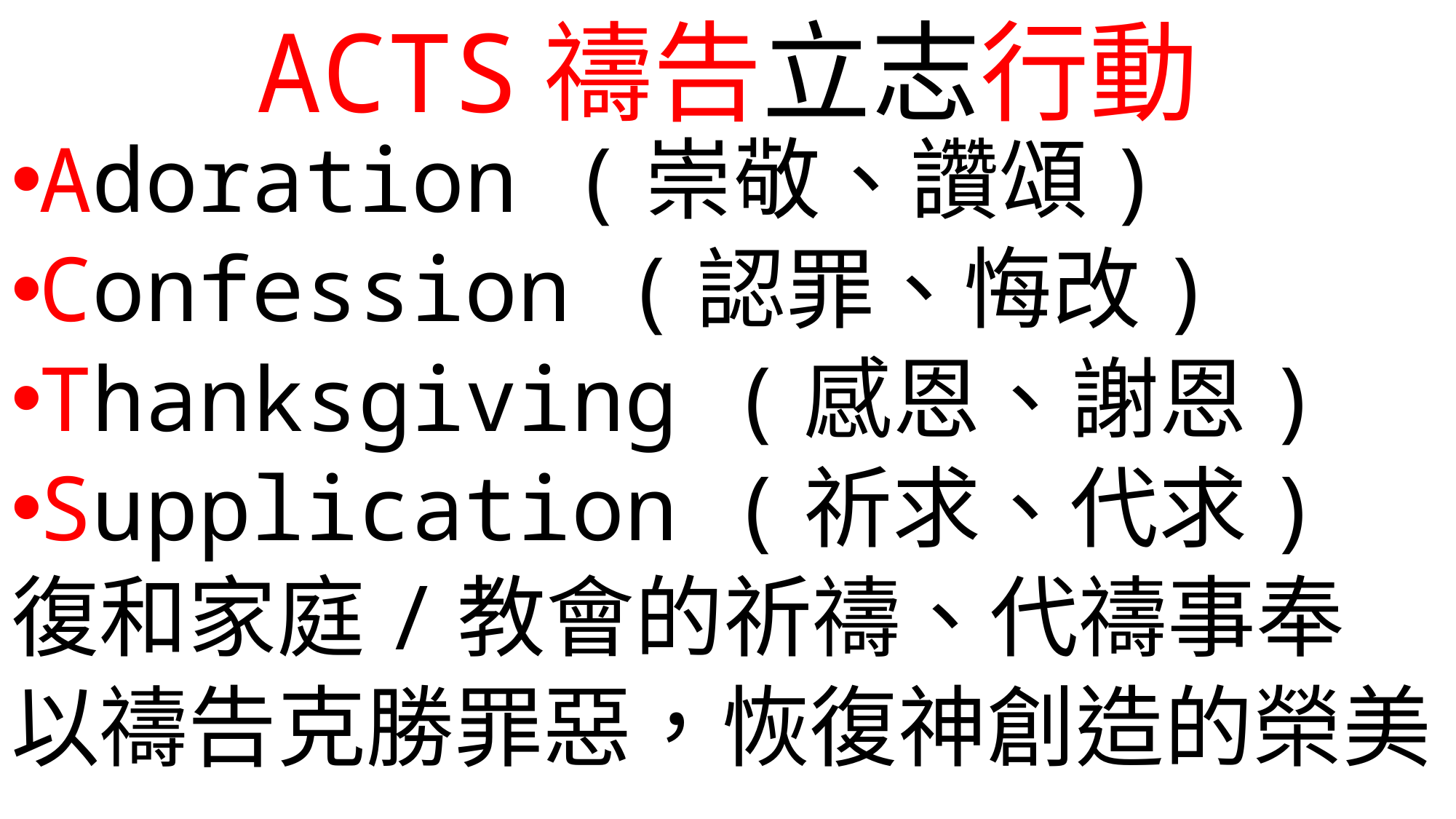

# ACTS禱告立志行動
Adoration (崇敬、讚頌)
Confession (認罪、悔改)
Thanksgiving (感恩、謝恩)
Supplication (祈求、代求)
復和家庭/教會的祈禱、代禱事奉
以禱告克勝罪惡，恢復神創造的榮美